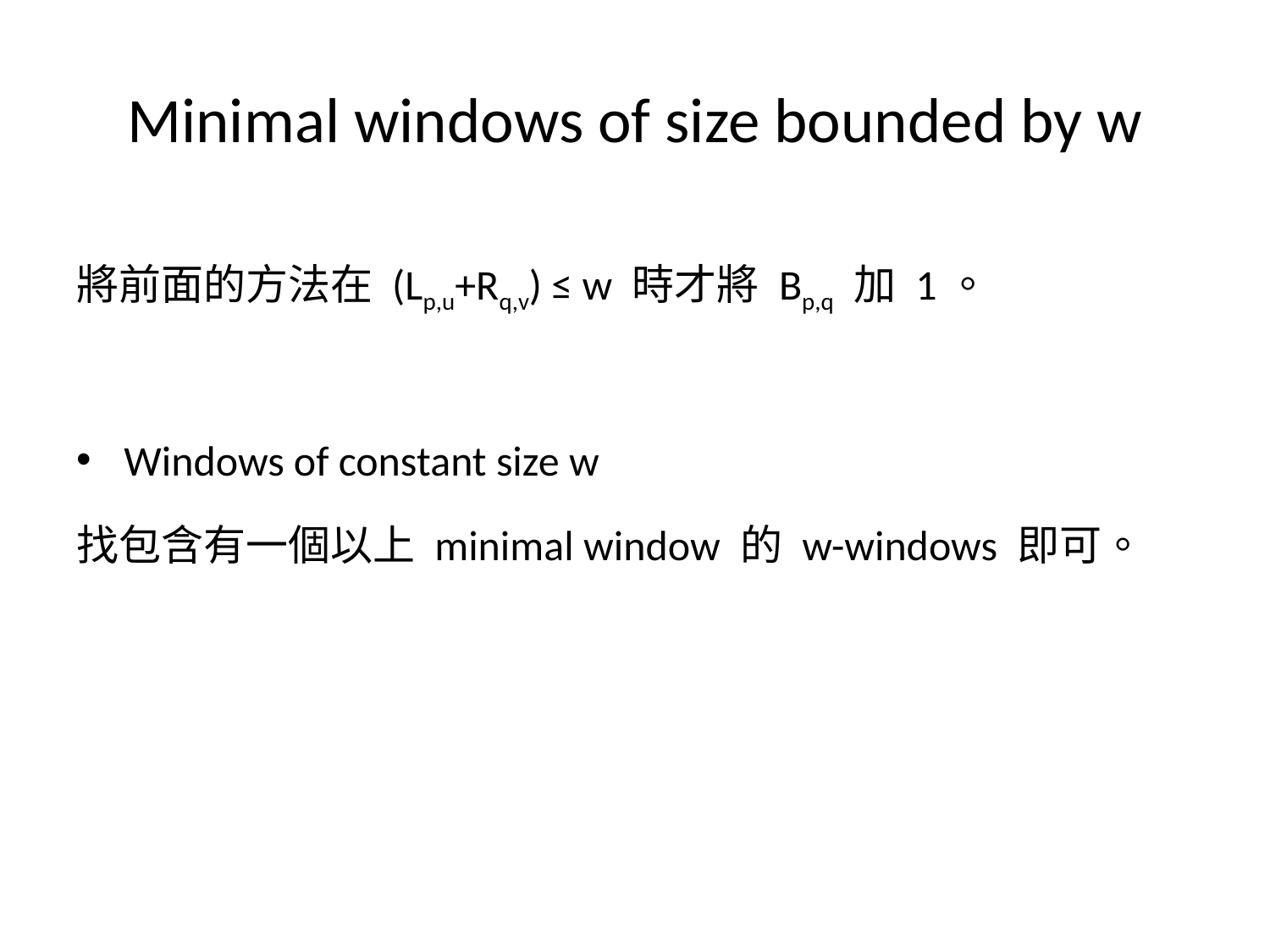

# Minimal windows of size bounded by w
將前面的方法在 (Lp,u+Rq,v) ≤ w 時才將 Bp,q 加 1。

Windows of constant size w
找包含有一個以上 minimal window 的 w-windows 即可。